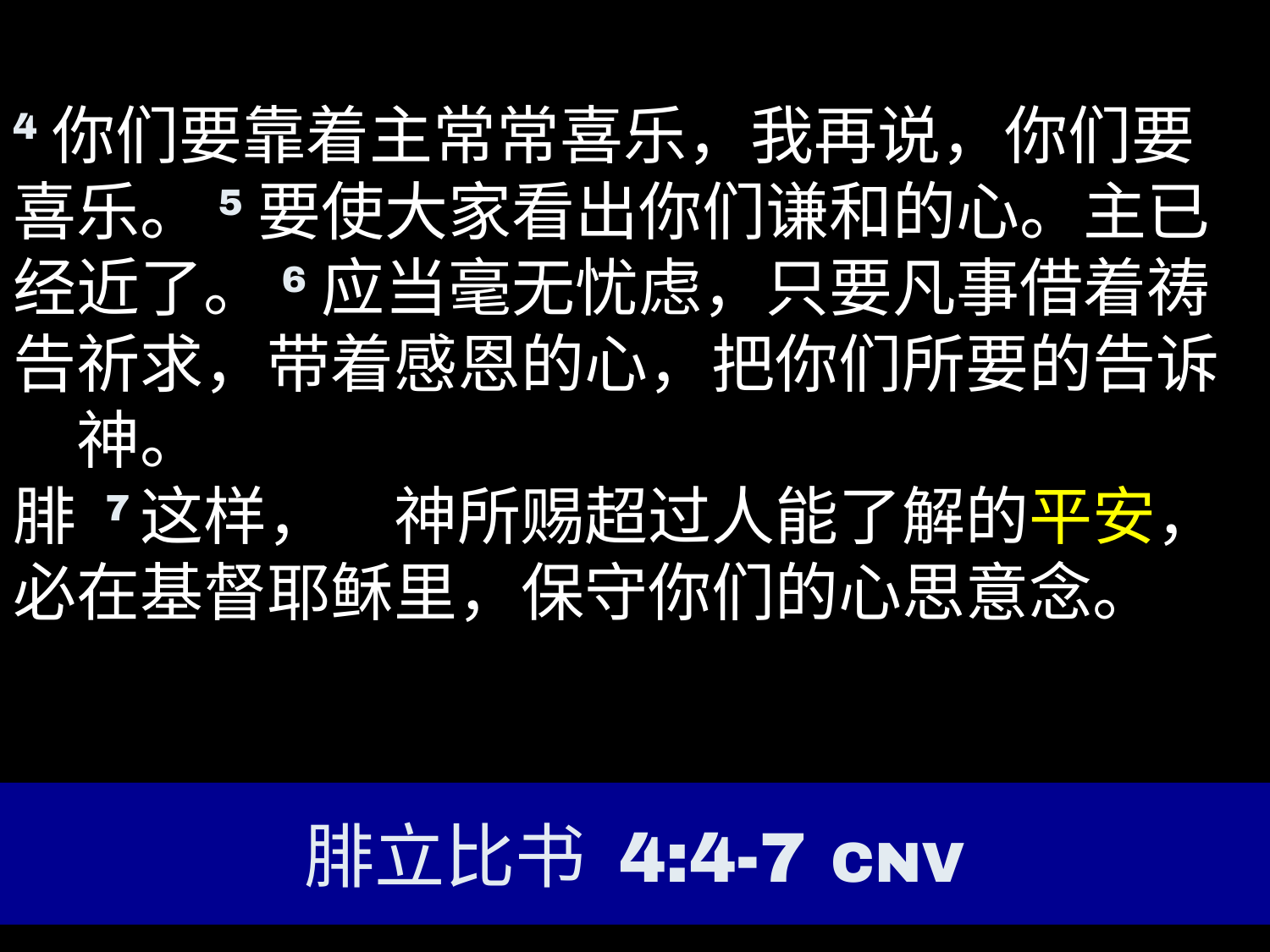

4你们要靠着主常常喜乐，我再说，你们要喜乐。5要使大家看出你们谦和的心。主已经近了。6应当毫无忧虑，只要凡事借着祷告祈求，带着感恩的心，把你们所要的告诉　神。
腓 7	这样，　神所赐超过人能了解的平安，必在基督耶稣里，保守你们的心思意念。

# 腓立比书 4:4-7 CNV